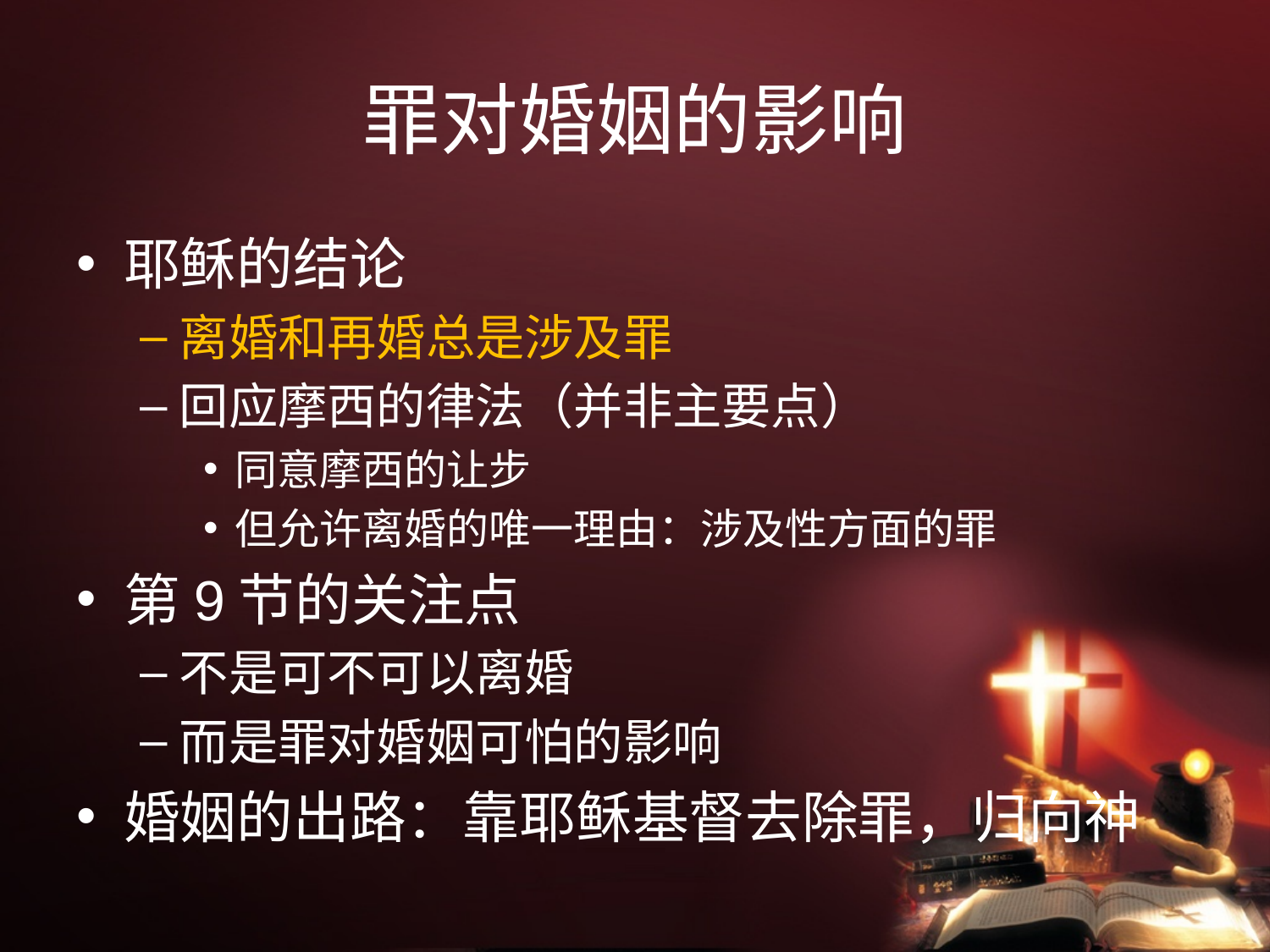

# 罪对婚姻的影响
耶稣的结论
离婚和再婚总是涉及罪
回应摩西的律法（并非主要点）
同意摩西的让步
但允许离婚的唯一理由：涉及性方面的罪
第9节的关注点
不是可不可以离婚
而是罪对婚姻可怕的影响
婚姻的出路：靠耶稣基督去除罪，归向神